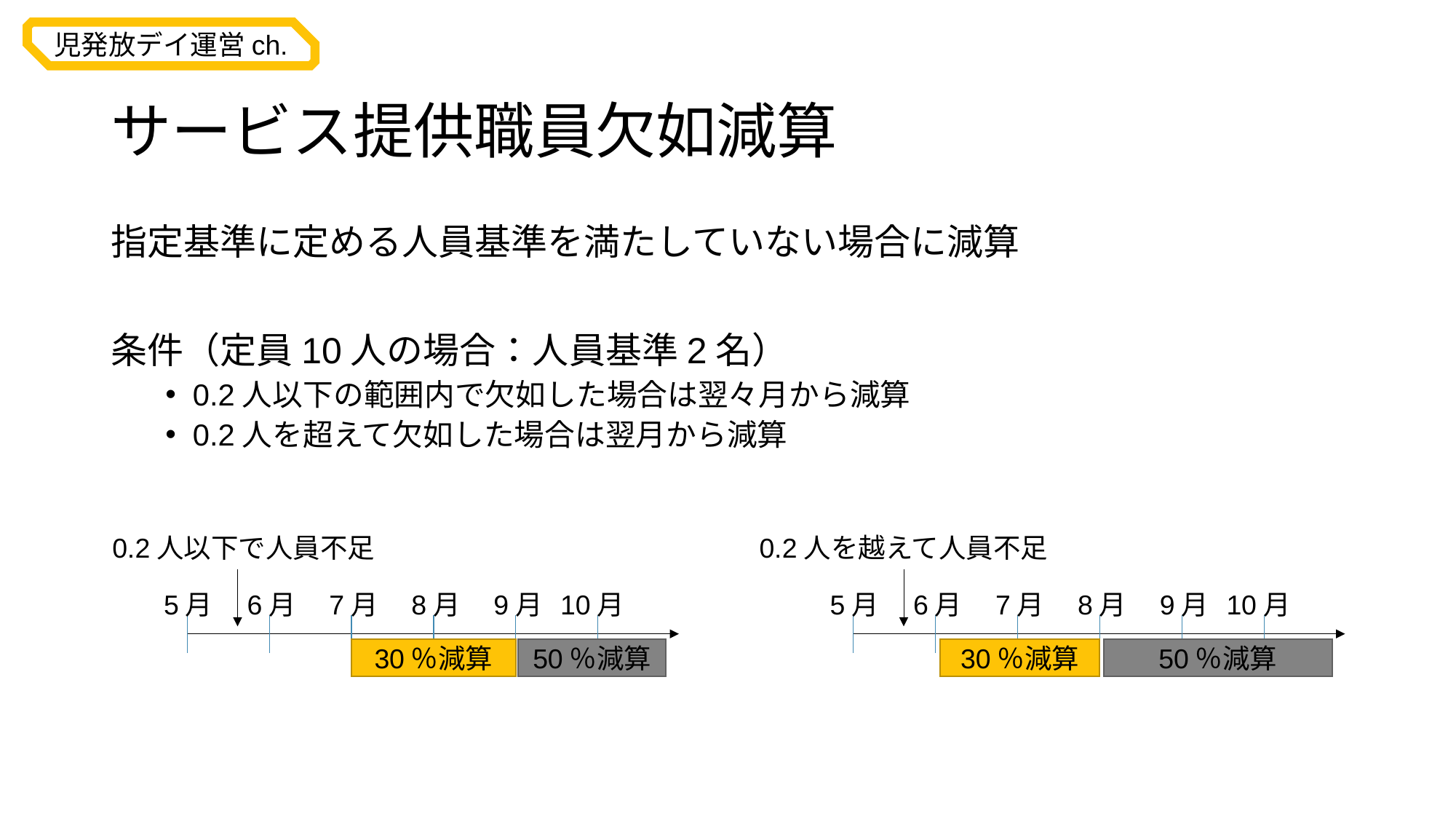

# サービス提供職員欠如減算
指定基準に定める人員基準を満たしていない場合に減算

条件（定員10人の場合：人員基準2名）
0.2人以下の範囲内で欠如した場合は翌々月から減算
0.2人を超えて欠如した場合は翌月から減算

0.2人以下で人員不足
5月
6月
7月
8月
9月
10月
30％減算
50％減算
0.2人を越えて人員不足
5月
6月
7月
8月
9月
10月
30％減算
50％減算